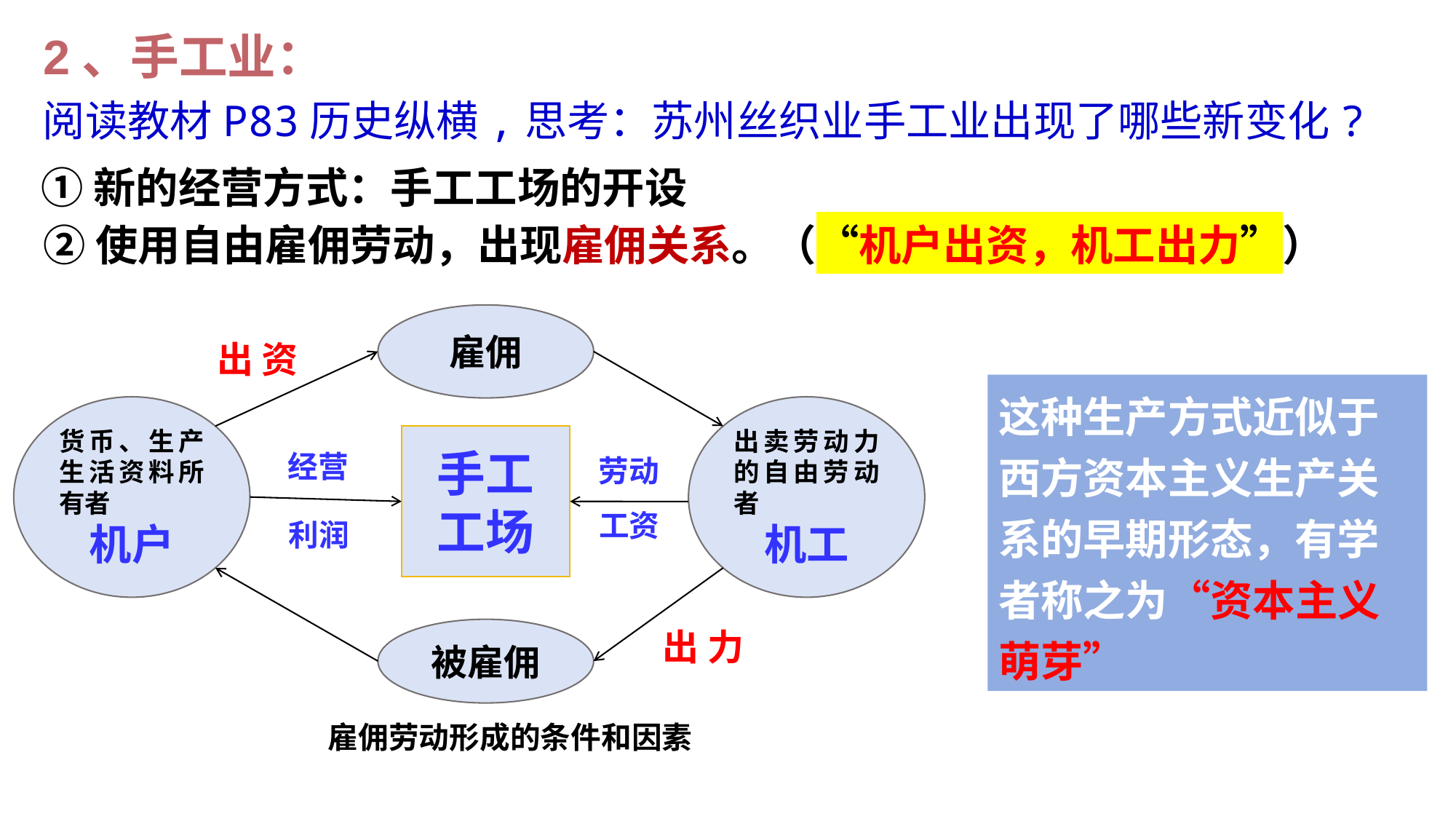

2、手工业：
阅读教材P83历史纵横,思考：苏州丝织业手工业出现了哪些新变化?
①新的经营方式：手工工场的开设
②使用自由雇佣劳动，出现雇佣关系。（“机户出资，机工出力”）

雇佣
出 资
货币、生产生活资料所有者
机户
出卖劳动力的自由劳动者
机工
手工
工场
经营
劳动
工资
利润
被雇佣
出 力
 雇佣劳动形成的条件和因素
这种生产方式近似于西方资本主义生产关系的早期形态，有学者称之为“资本主义萌芽”